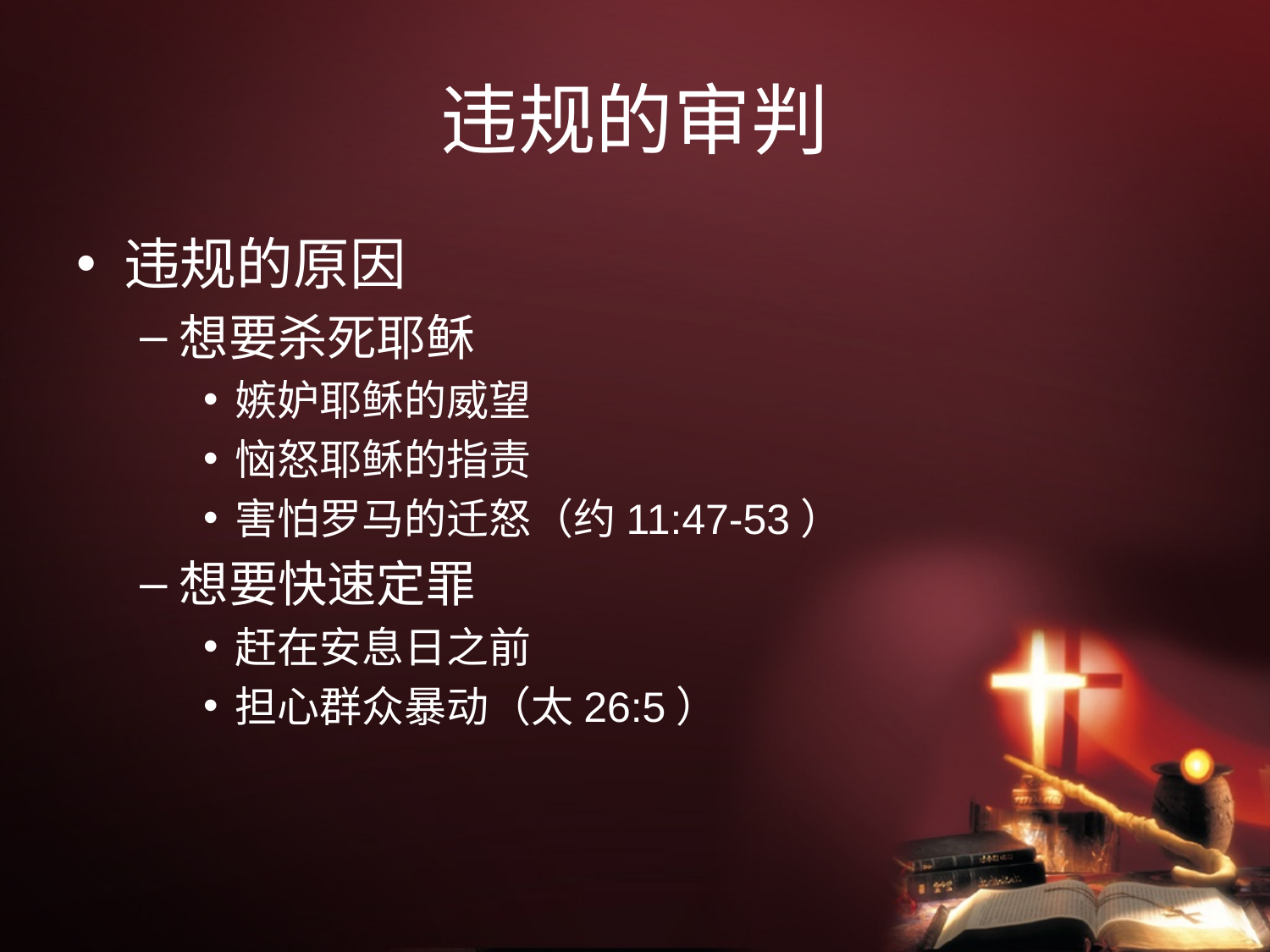

# 违规的审判
违规的原因
想要杀死耶稣
嫉妒耶稣的威望
恼怒耶稣的指责
害怕罗马的迁怒（约11:47-53）
想要快速定罪
赶在安息日之前
担心群众暴动（太26:5）